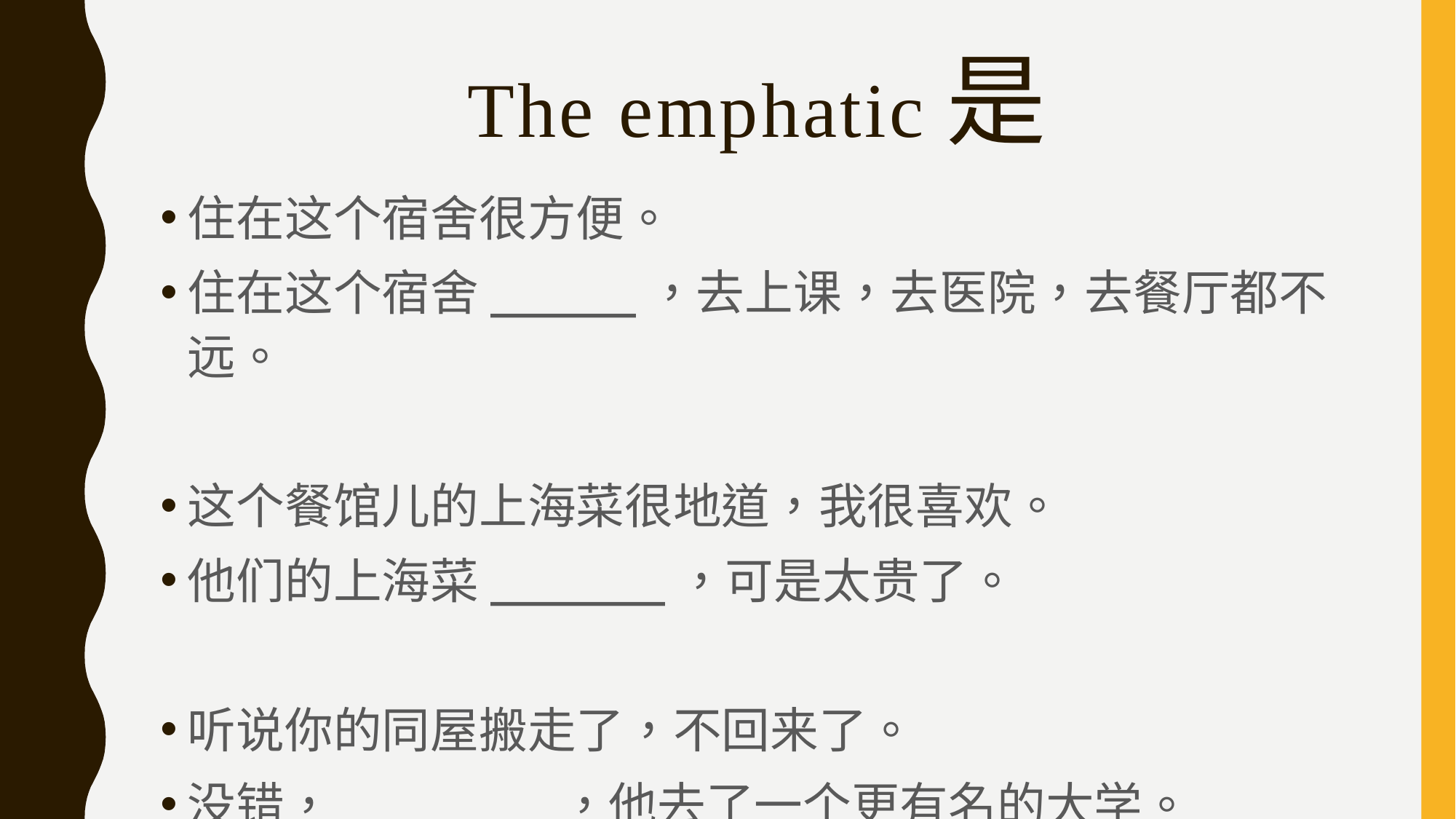

# The emphatic是
住在这个宿舍很方便。
住在这个宿舍_____，去上课，去医院，去餐厅都不远。

这个餐馆儿的上海菜很地道，我很喜欢。
他们的上海菜______，可是太贵了。

听说你的同屋搬走了，不回来了。
没错，_______，他去了一个更有名的大学。